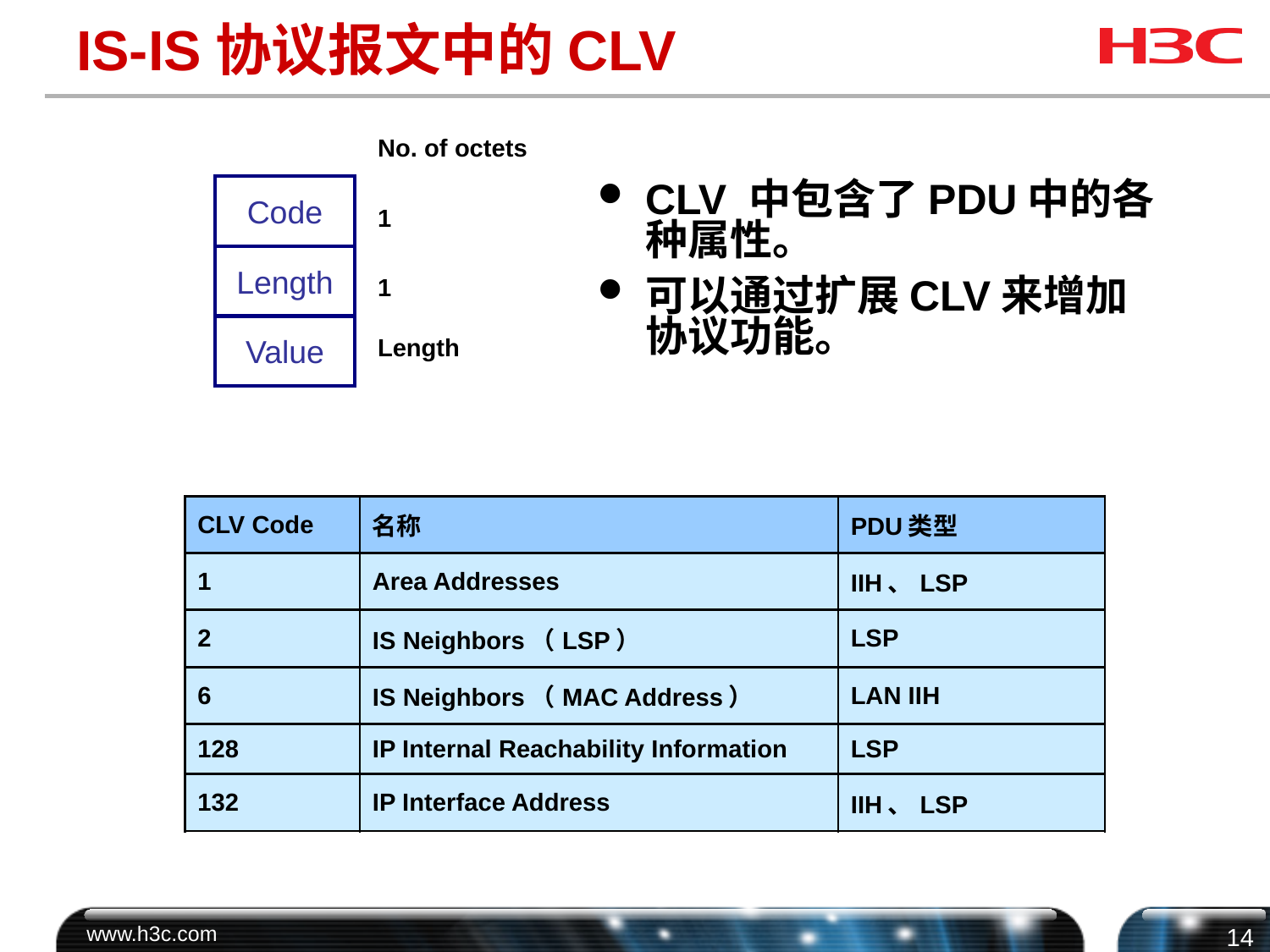

# IS-IS协议报文中的CLV
No. of octets
Code
CLV 中包含了PDU中的各种属性。
可以通过扩展CLV来增加协议功能。
1
Length
1
Value
Length
| CLV Code | 名称 | PDU类型 |
| --- | --- | --- |
| 1 | Area Addresses | IIH、LSP |
| 2 | IS Neighbors（LSP） | LSP |
| 6 | IS Neighbors（MAC Address） | LAN IIH |
| 128 | IP Internal Reachability Information | LSP |
| 132 | IP Interface Address | IIH、LSP |